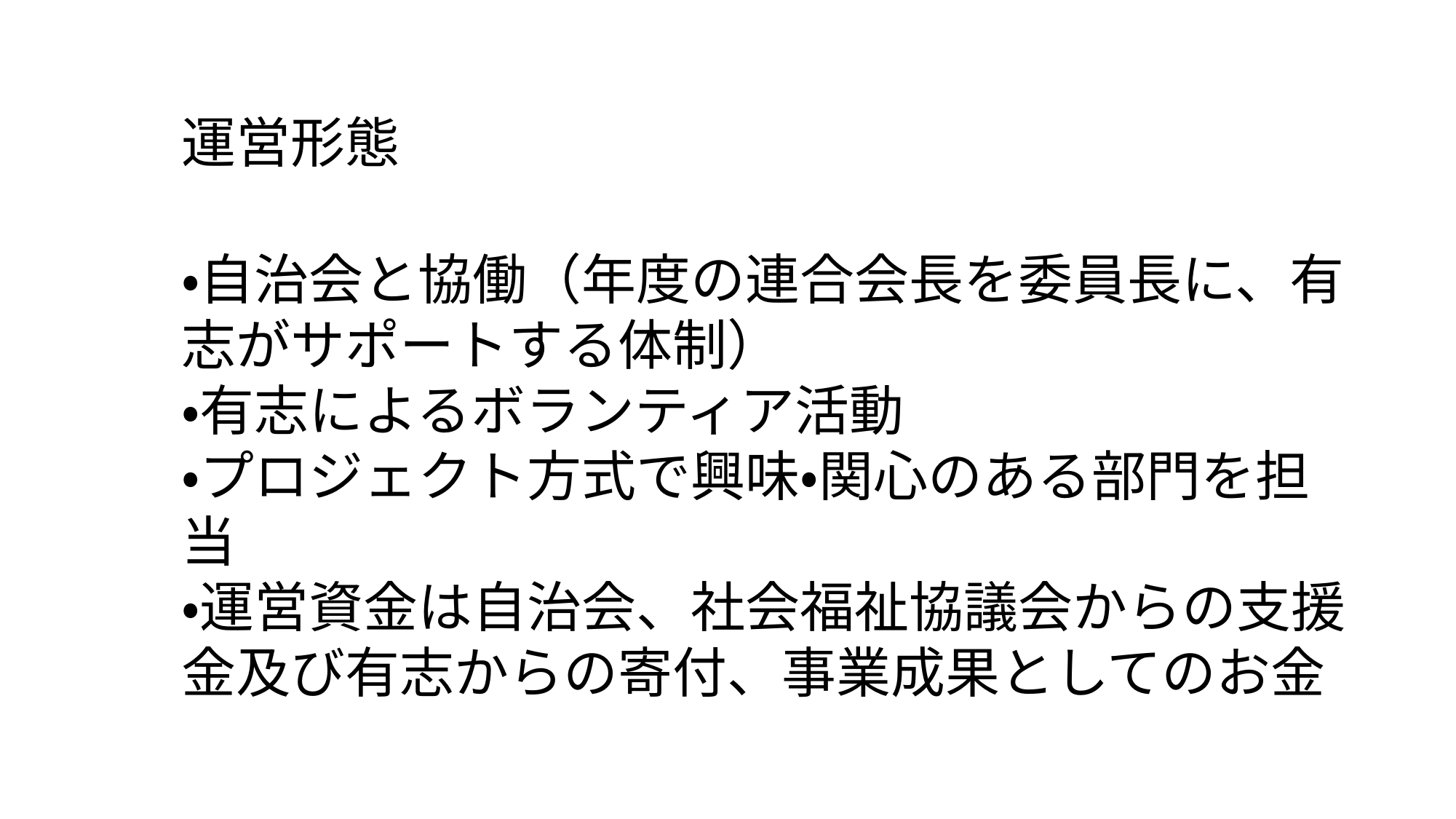

運営形態
・自治会と協働（年度の連合会長を委員長に、有志がサポートする体制）
・有志によるボランティア活動
・プロジェクト方式で興味・関心のある部門を担当
・運営資金は自治会、社会福祉協議会からの支援金及び有志からの寄付、事業成果としてのお金